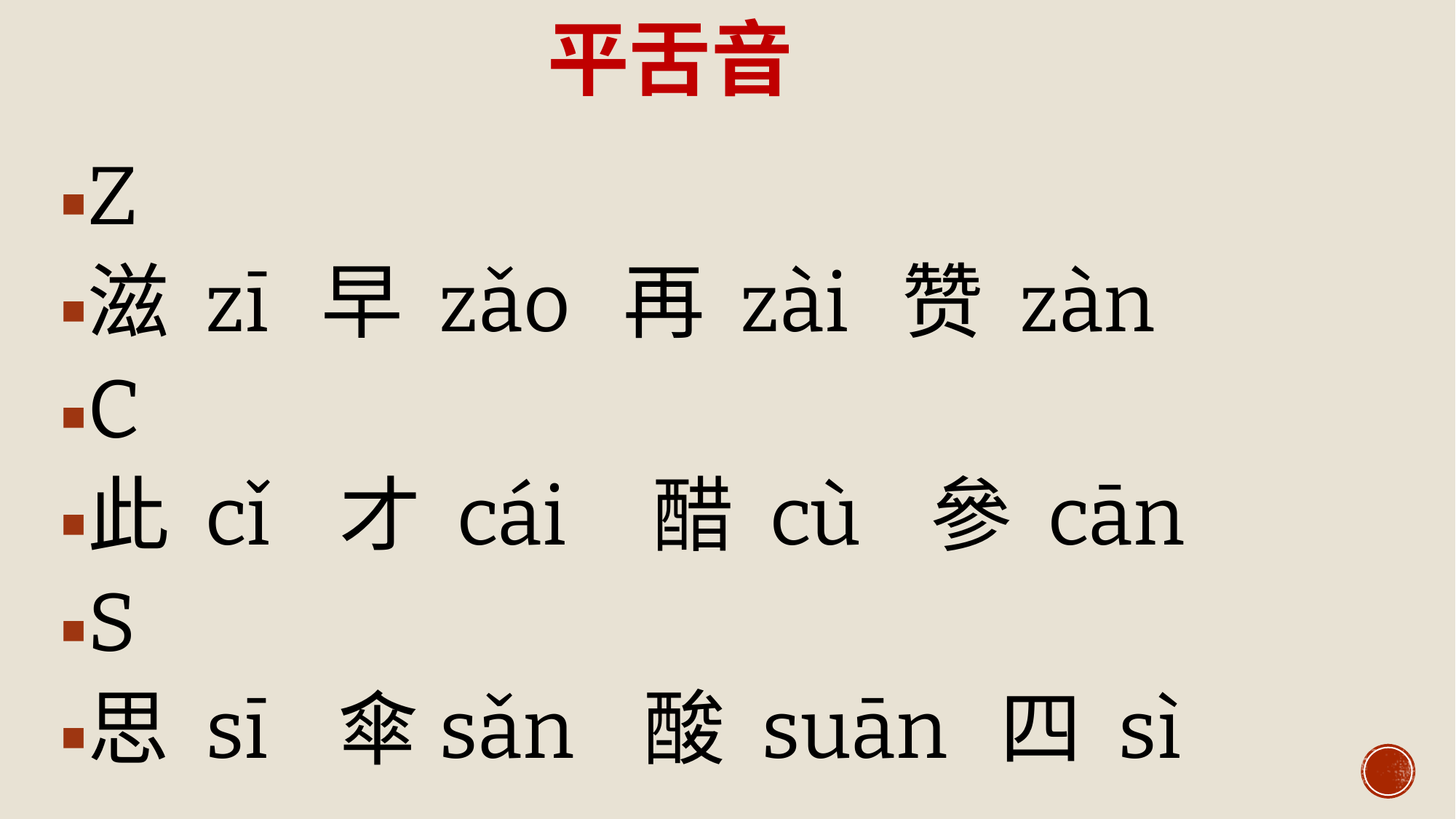

# 平舌音
Z
滋 zī  早 zǎo  再 zài  赞 zàn
C
此 cǐ   才 cái    醋 cù   參 cān
S
思 sī   傘sǎn   酸 suān  四 sì